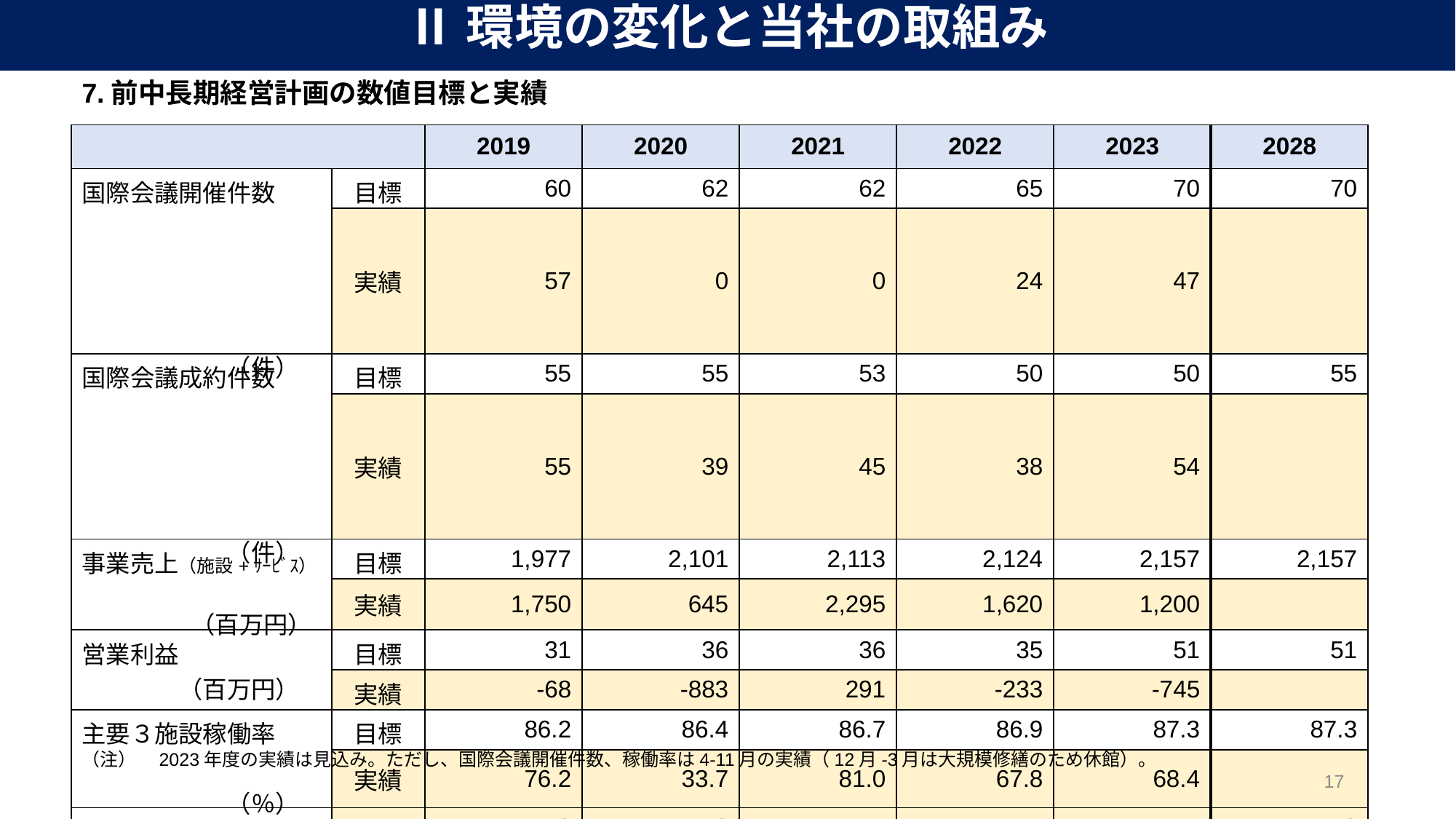

Ⅱ環境の変化と当社の取組み
7.前中長期経営計画の数値目標と実績
|  |  | 2019 | 2020 | 2021 | 2022 | 2023 | 2028 |
| --- | --- | --- | --- | --- | --- | --- | --- |
| 国際会議開催件数　　　　　　　　　　　　　　　　　　　　　　　　　　　　　　　　 　　　　　　（件） | 目標 | 60 | 62 | 62 | 65 | 70 | 70 |
|  | 実績 | 57 | 0 | 0 | 24 | 47 |  |
| 国際会議成約件数　　　　　　　　　　　　　　　　　　　　　　　　　　　　　　　　 　　　　　　（件） | 目標 | 55 | 55 | 53 | 50 | 50 | 55 |
|  | 実績 | 55 | 39 | 45 | 38 | 54 |  |
| 事業売上（施設+ｻｰﾋﾞｽ）　　 　　　　　　（百万円） | 目標 | 1,977 | 2,101 | 2,113 | 2,124 | 2,157 | 2,157 |
|  | 実績 | 1,750 | 645 | 2,295 | 1,620 | 1,200 |  |
| 営業利益 　　　　（百万円） | 目標 | 31 | 36 | 36 | 35 | 51 | 51 |
|  | 実績 | -68 | -883 | 291 | -233 | -745 |  |
| 主要３施設稼働率　　　　　　　　　 　　　　　　（％） | 目標 | 86.2 | 86.4 | 86.7 | 86.9 | 87.3 | 87.3 |
|  | 実績 | 76.2 | 33.7 | 81.0 | 67.8 | 68.4 |  |
| 全館利用単位稼働率 　　　　　　（％） | 目標 | 41.2 | 41.3 | 41.4 | 41.5 | 41.7 | 41.8 |
|  | 実績 | 47.4 | 19.1 | 71.3 | 37.0 | 36.2 |  |
| お客様満足度（再利用の意思 ）　（％） | 目標 | 98.0 | 98.0 | 98.0 | 98.0 | 98.0 | 98.0 |
|  | 実績 | 98.7 | 98.3 | 95.8 | 96.2 | ― |  |
（注）　2023年度の実績は見込み。ただし、国際会議開催件数、稼働率は4-11月の実績（12月-3月は大規模修繕のため休館）。

17